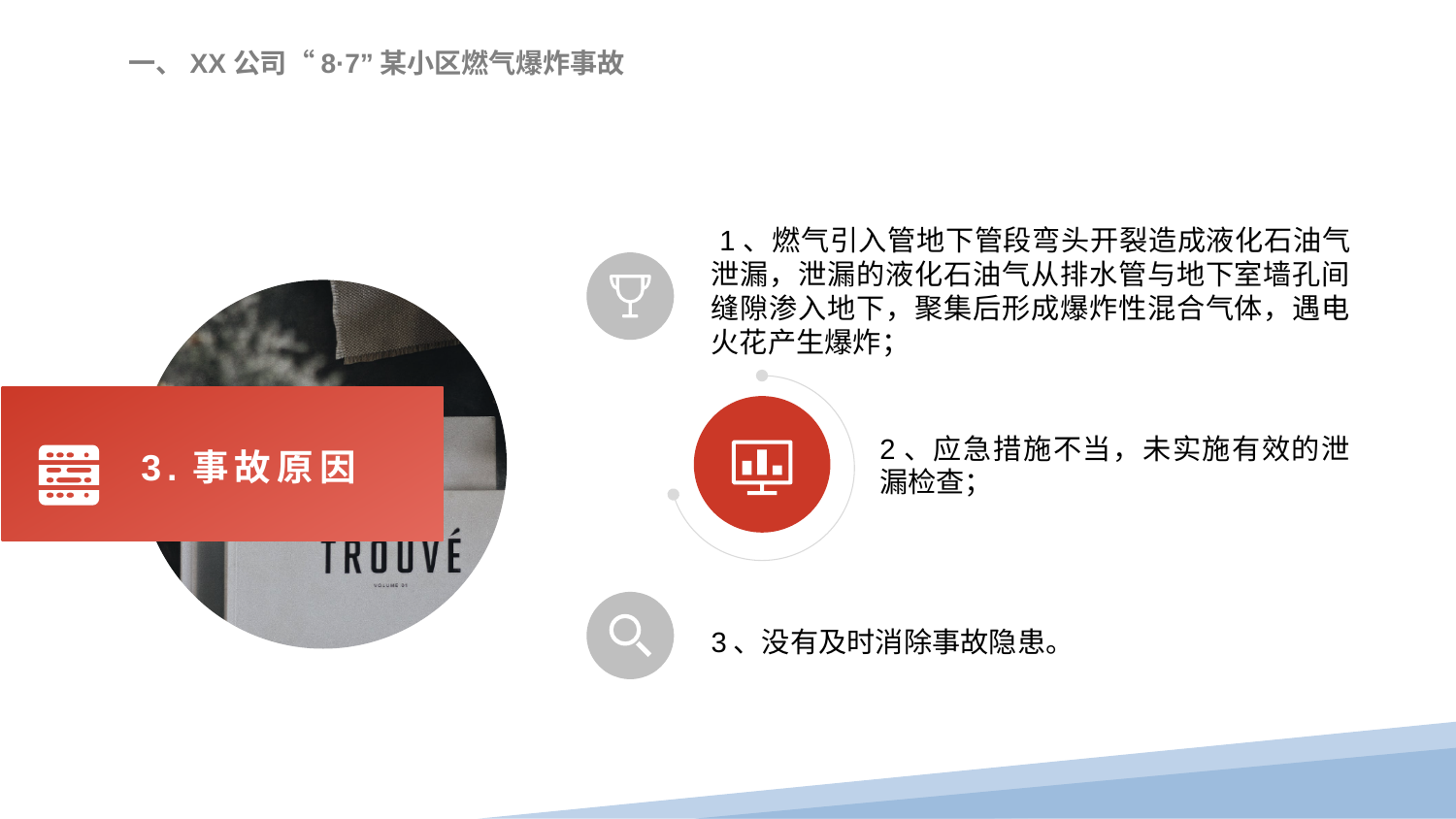

一、XX公司“8·7”某小区燃气爆炸事故
 1、燃气引入管地下管段弯头开裂造成液化石油气泄漏，泄漏的液化石油气从排水管与地下室墙孔间缝隙渗入地下，聚集后形成爆炸性混合气体，遇电火花产生爆炸；

2、应急措施不当，未实施有效的泄漏检查；
3.事故原因

3、没有及时消除事故隐患。